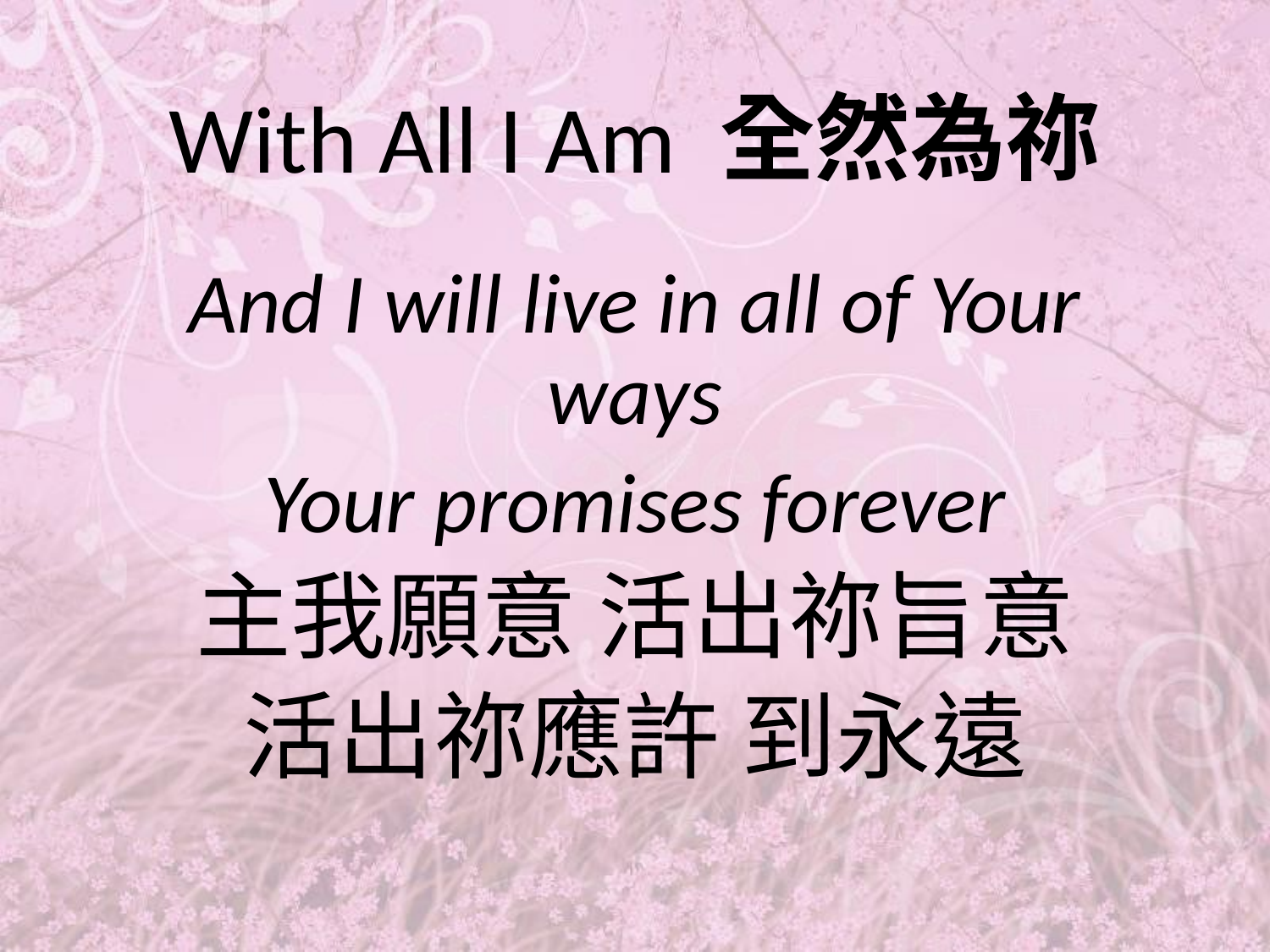

# With All I Am 全然為祢
And I will live in all of Your ways
Your promises forever
主我願意 活出祢旨意
活出祢應許 到永遠